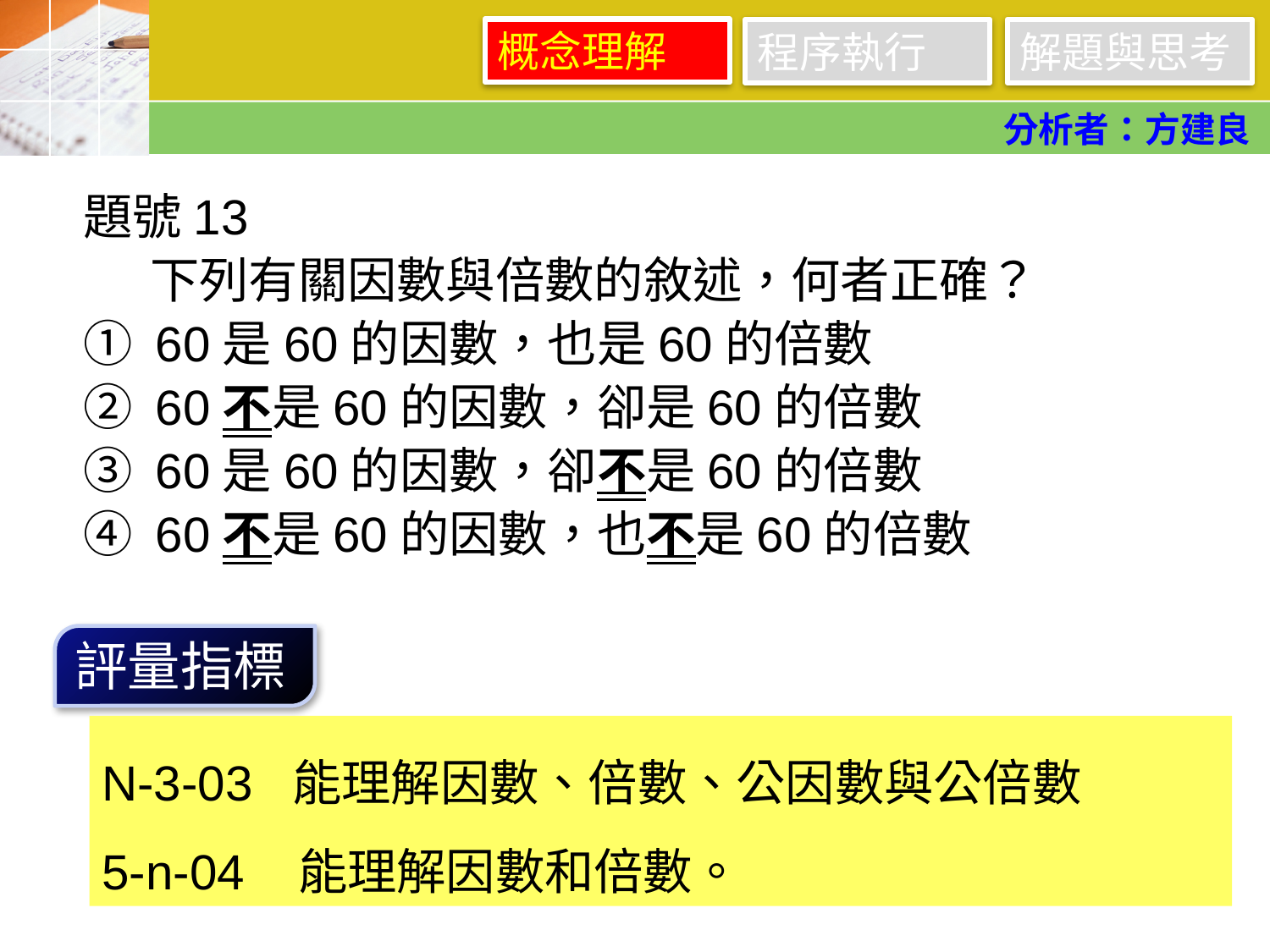

概念理解
程序執行
解題與思考
分析者：方建良
題號13
     下列有關因數與倍數的敘述，何者正確？
① 60是60的因數，也是60的倍數
② 60不是60的因數，卻是60的倍數
③ 60是60的因數，卻不是60的倍數
④ 60不是60的因數，也不是60的倍數
評量指標
N-3-03  能理解因數、倍數、公因數與公倍數
5-n-04   能理解因數和倍數。